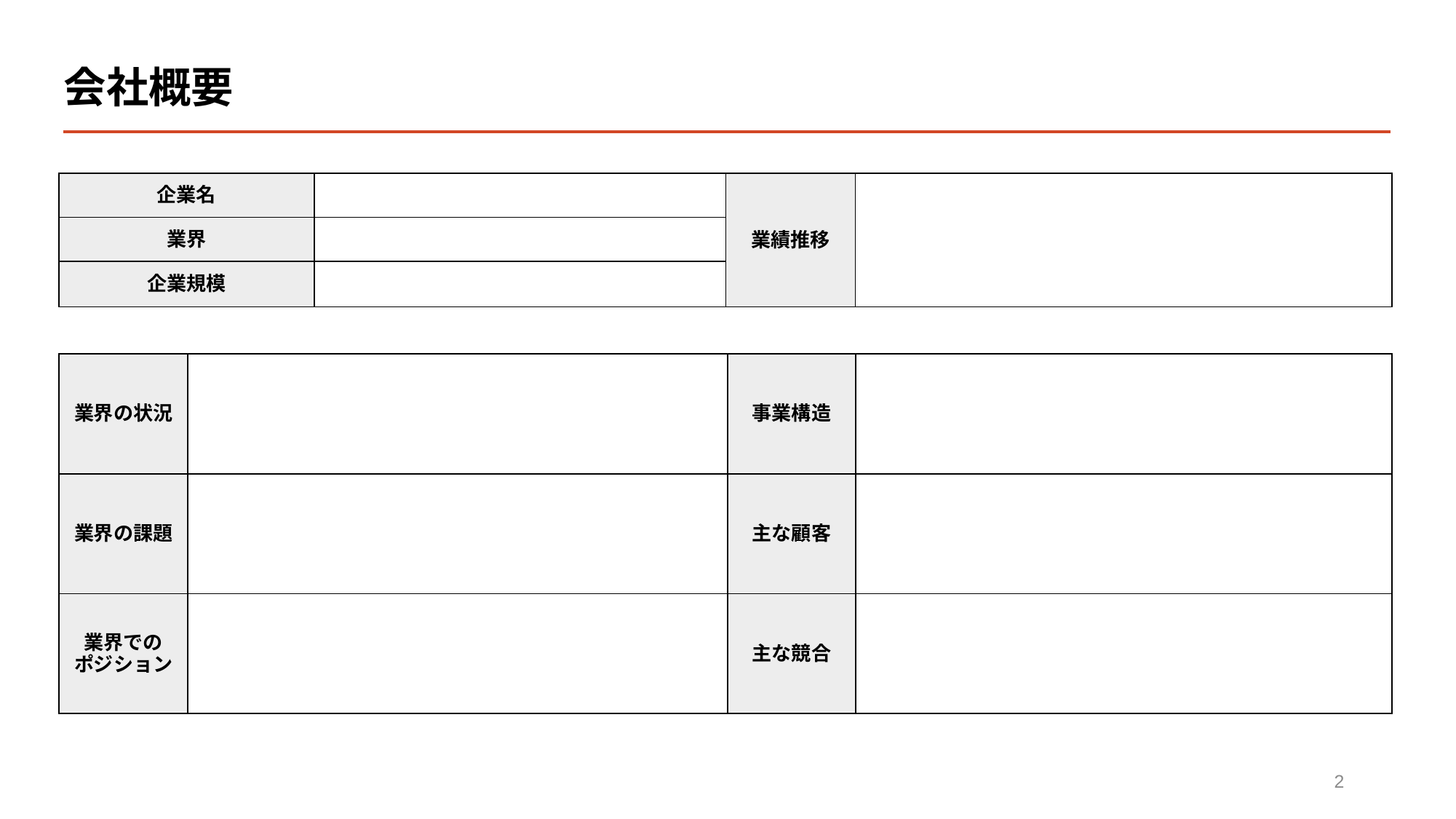

# 会社概要
| 企業名 |  | 業績推移 |  |
| --- | --- | --- | --- |
| 業界 |  |  |  |
| 企業規模 |  |  |  |
| 業界の状況 |  |
| --- | --- |
| 業界の課題 |  |
| 業界での ポジション |  |
| 事業構造 |  |
| --- | --- |
| 主な顧客 |  |
| 主な競合 |  |
2